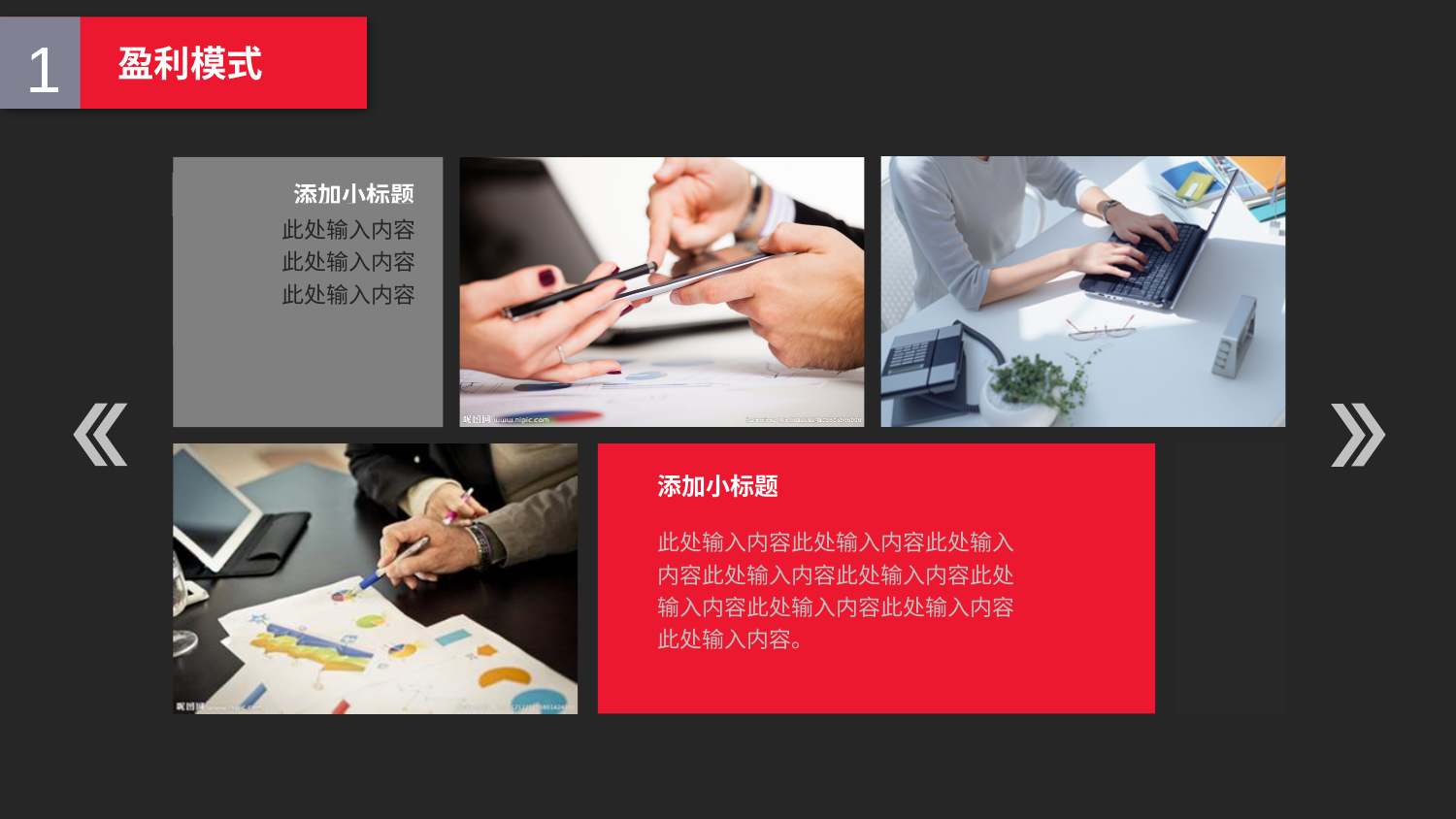

盈利模式
1

添加小标题
此处输入内容
此处输入内容
此处输入内容

添加小标题
此处输入内容此处输入内容此处输入内容此处输入内容此处输入内容此处输入内容此处输入内容此处输入内容此处输入内容。